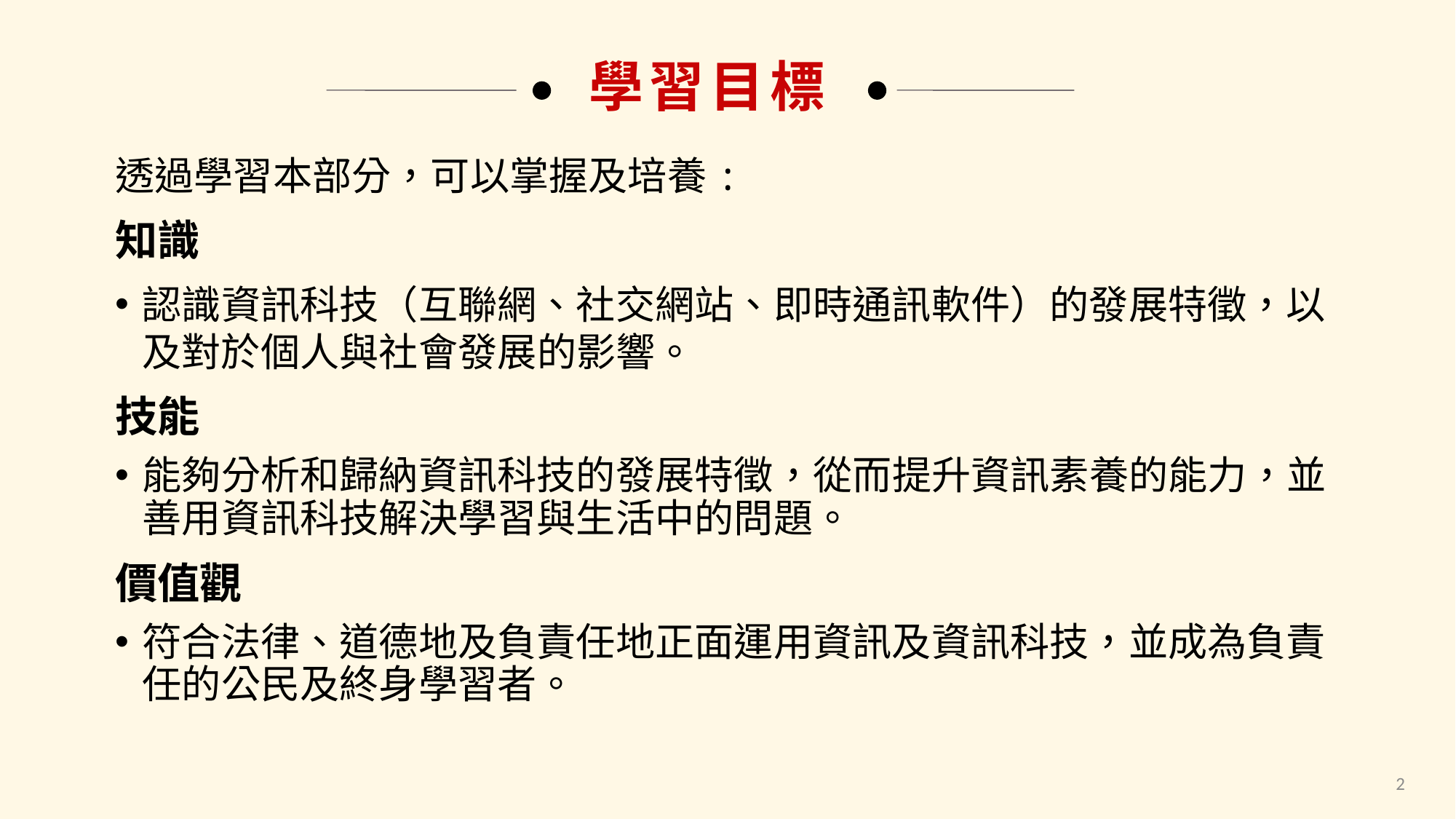

學習目標

透過學習本部分，可以掌握及培養:
知識
認識資訊科技（互聯網、社交網站、即時通訊軟件）的發展特徵，以及對於個人與社會發展的影響。
技能
能夠分析和歸納資訊科技的發展特徵，從而提升資訊素養的能力，並善用資訊科技解決學習與生活中的問題。
價值觀
符合法律、道德地及負責任地正面運用資訊及資訊科技，並成為負責任的公民及終身學習者。